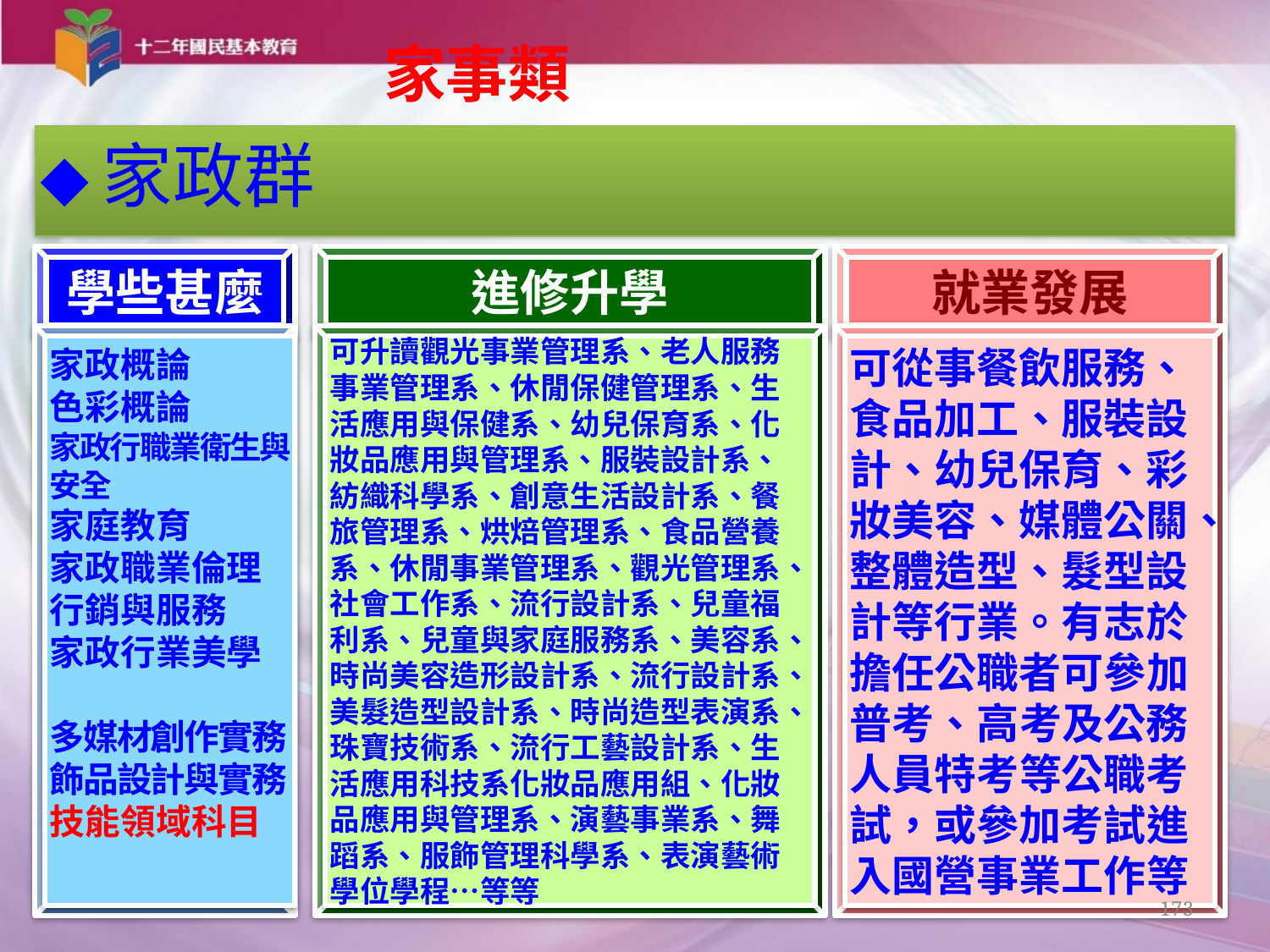

# 家事類
◆家政群
學些甚麼
進修升學
就業發展

家政概論
色彩概論
家政行職業衛生與安全
家庭教育
家政職業倫理
行銷與服務
家政行業美學

多媒材創作實務
飾品設計與實務
技能領域科目

可升讀觀光事業管理系、老人服務事業管理系、休閒保健管理系、生活應用與保健系、幼兒保育系、化妝品應用與管理系、服裝設計系、紡織科學系、創意生活設計系、餐旅管理系、烘焙管理系、食品營養系、休閒事業管理系、觀光管理系、社會工作系、流行設計系、兒童福利系、兒童與家庭服務系、美容系、時尚美容造形設計系、流行設計系、美髮造型設計系、時尚造型表演系、珠寶技術系、流行工藝設計系、生活應用科技系化妝品應用組、化妝品應用與管理系、演藝事業系、舞蹈系、服飾管理科學系、表演藝術學位學程…等等
可從事餐飲服務、食品加工、服裝設計、幼兒保育、彩妝美容、媒體公關、整體造型、髮型設計等行業。有志於擔任公職者可參加普考、高考及公務人員特考等公職考試，或參加考試進入國營事業工作等

173